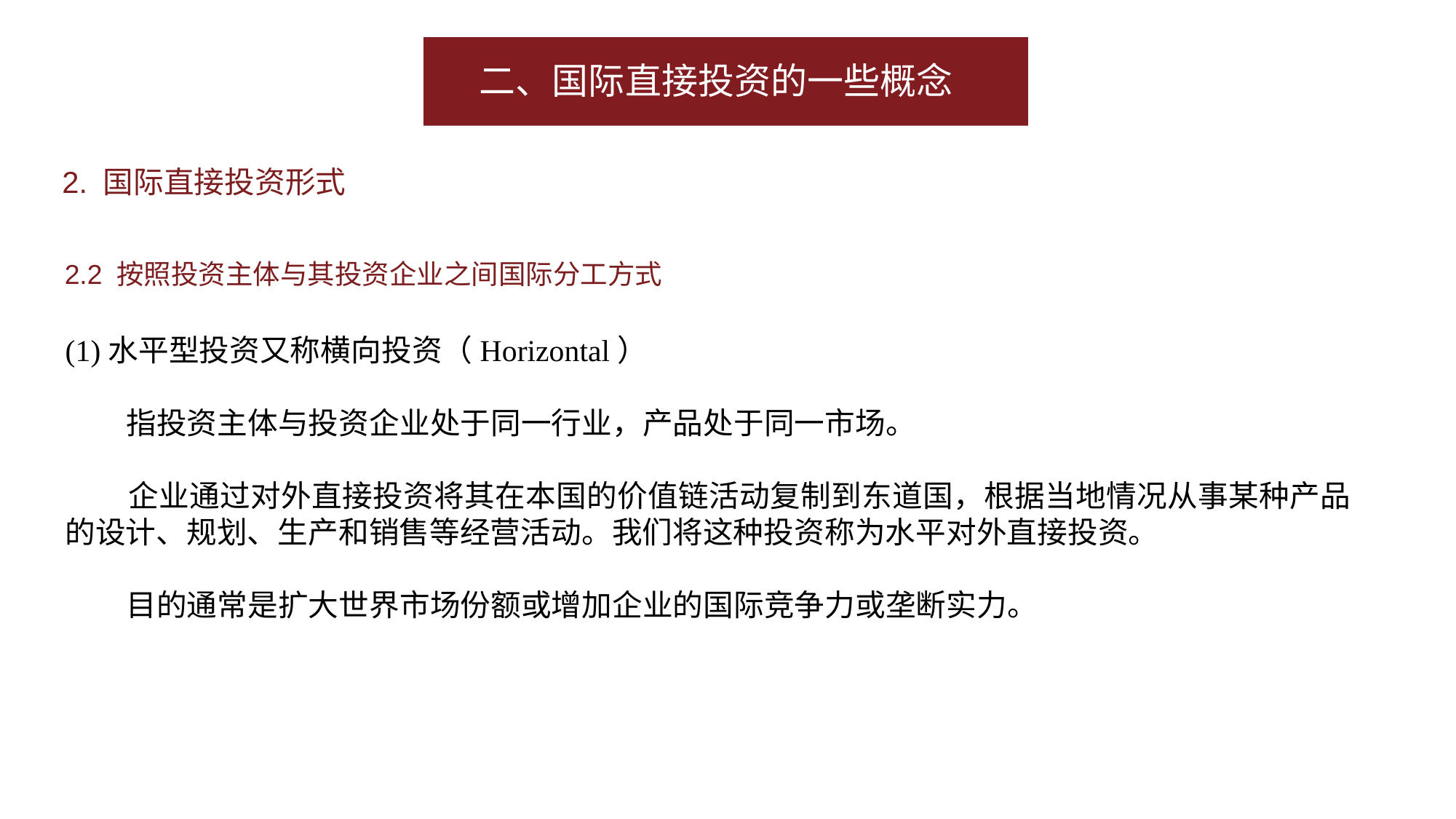

二、国际直接投资的一些概念
2. 国际直接投资形式
2.2 按照投资主体与其投资企业之间国际分工方式
(1)水平型投资又称横向投资（Horizontal）

        指投资主体与投资企业处于同一行业，产品处于同一市场。

        企业通过对外直接投资将其在本国的价值链活动复制到东道国，根据当地情况从事某种产品的设计、规划、生产和销售等经营活动。我们将这种投资称为水平对外直接投资。

        目的通常是扩大世界市场份额或增加企业的国际竞争力或垄断实力。